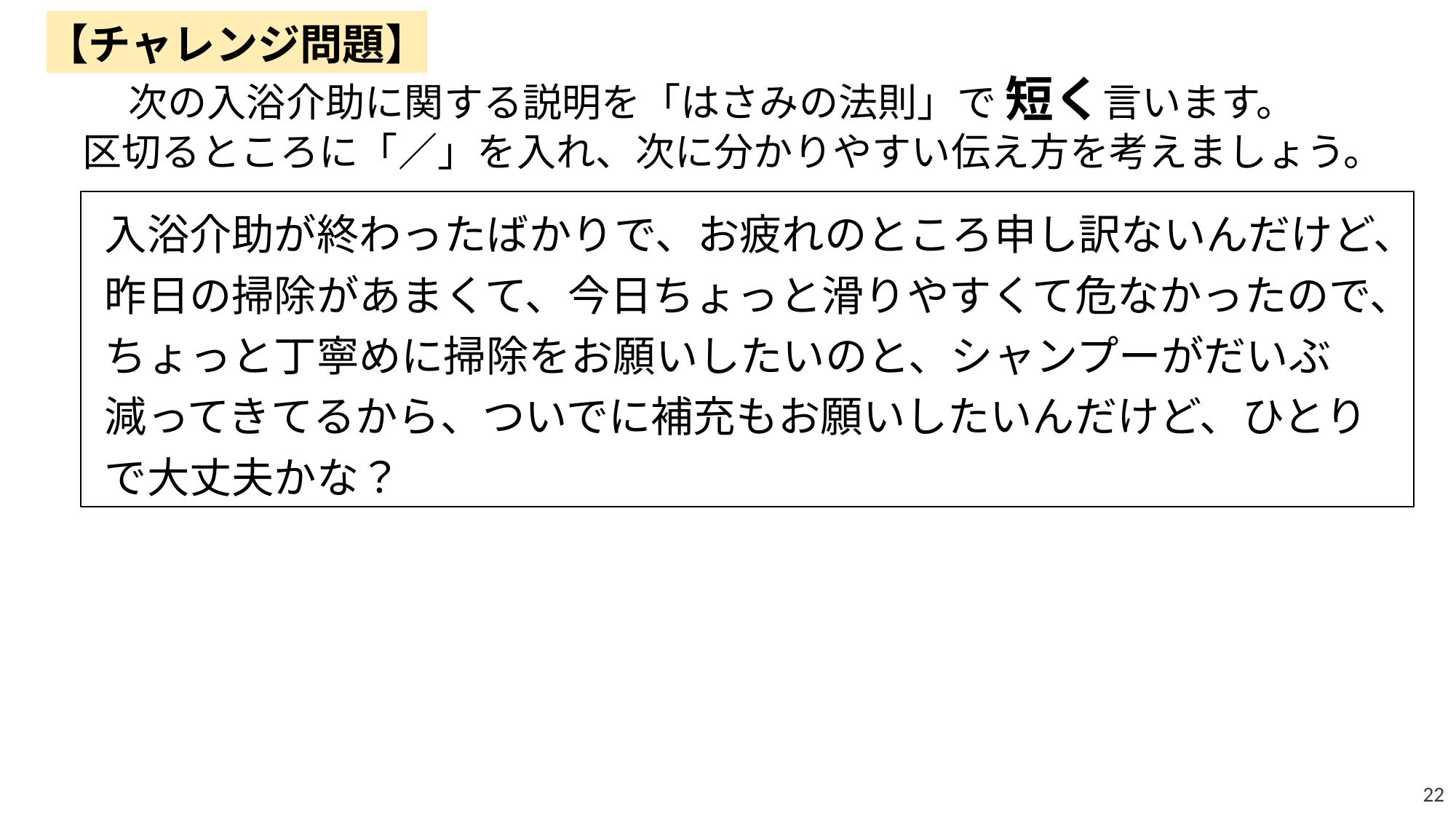

【チャレンジ問題】
　　次の入浴介助に関する説明を「はさみの法則」で 短く言います。
   区切るところに「／」を入れ、次に分かりやすい伝え方を考えましょう。

入浴介助が終わったばかりで、お疲れのところ申し訳ないんだけど、
昨日の掃除があまくて、今日ちょっと滑りやすくて危なかったので、
ちょっと丁寧めに掃除をお願いしたいのと、シャンプーがだいぶ減ってきてるから、ついでに補充もお願いしたいんだけど、ひとりで大丈夫かな？
22